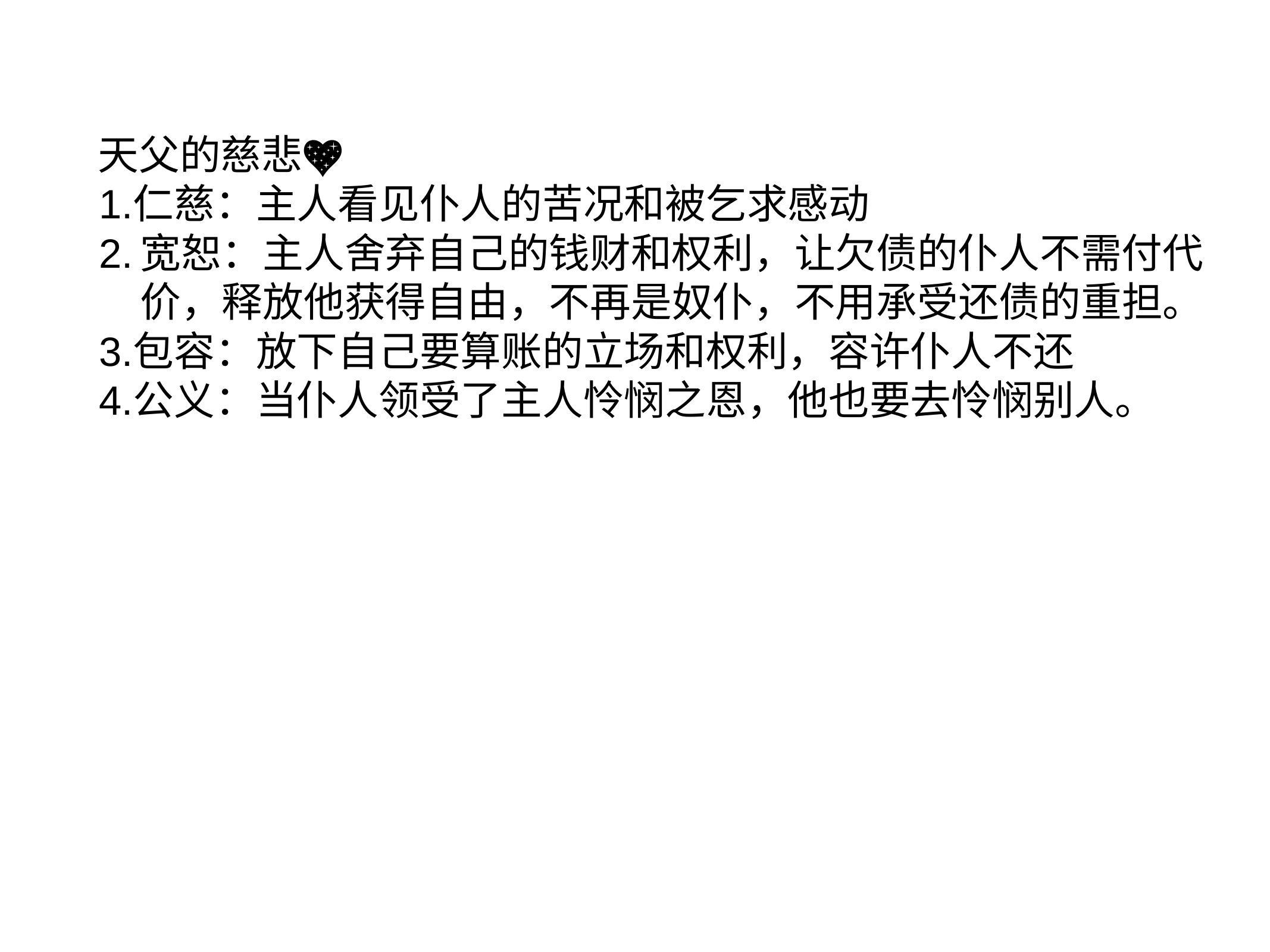

天父的慈悲💖
仁慈：主人看见仆人的苦况和被乞求感动
宽恕：主人舍弃自己的钱财和权利，让欠债的仆人不需付代价，释放他获得自由，不再是奴仆，不用承受还债的重担。
包容：放下自己要算账的立场和权利，容许仆人不还
公义：当仆人领受了主人怜悯之恩，他也要去怜悯别人。